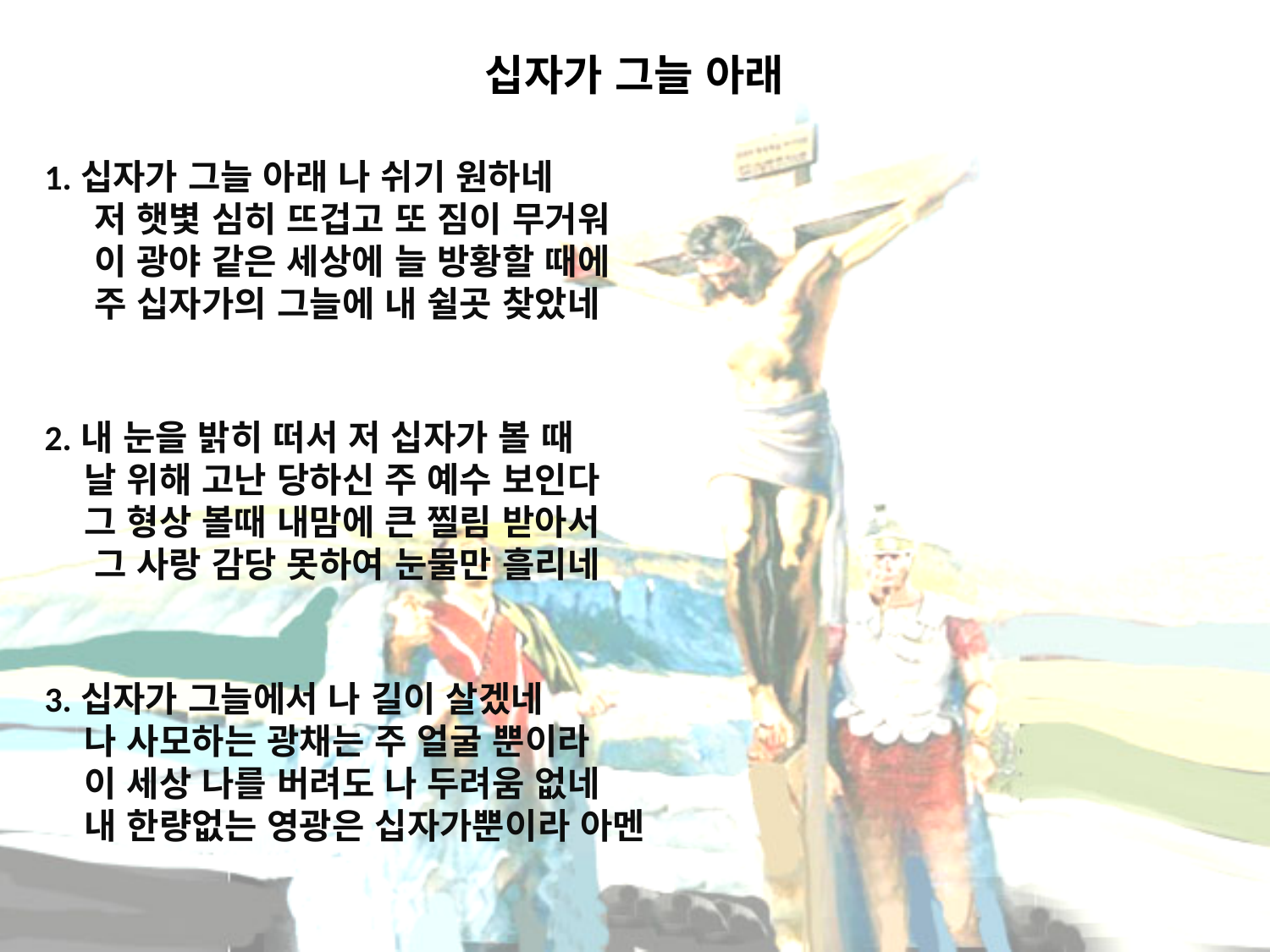

# 십자가 그늘 아래
1.십자가 그늘 아래 나 쉬기 원하네
     저 햇볓 심히 뜨겁고 또 짐이 무거워
     이 광야 같은 세상에 늘 방황할 때에
     주 십자가의 그늘에 내 쉴곳 찾았네
2.내 눈을 밝히 떠서 저 십자가 볼 때
    날 위해 고난 당하신 주 예수 보인다
    그 형상 볼때 내맘에 큰 찔림 받아서
     그 사랑 감당 못하여 눈물만 흘리네
3.십자가 그늘에서 나 길이 살겠네
    나 사모하는 광채는 주 얼굴 뿐이라
    이 세상 나를 버려도 나 두려움 없네
    내 한량없는 영광은 십자가뿐이라 아멘